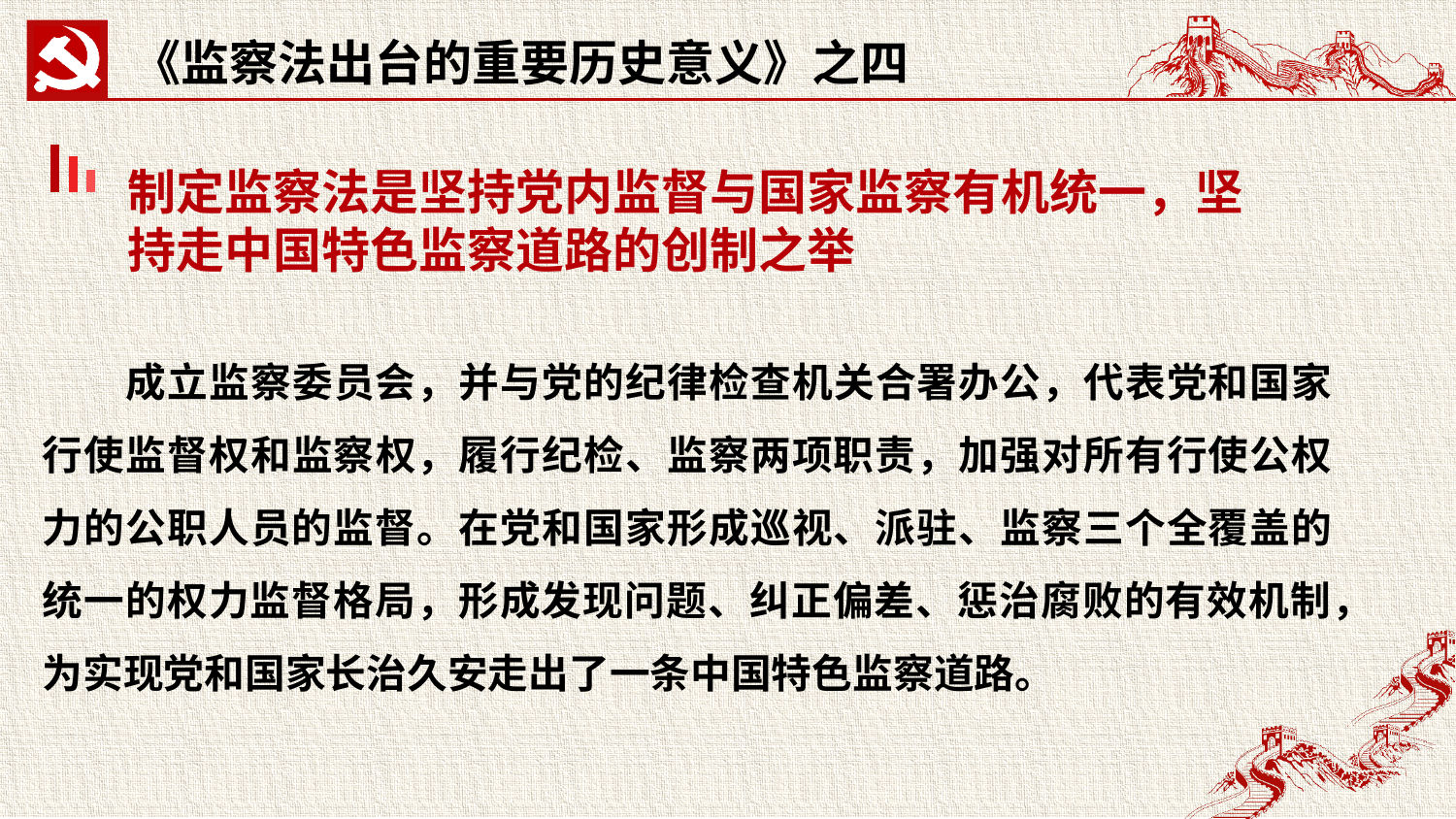

《监察法出台的重要历史意义》之四
制定监察法是坚持党内监督与国家监察有机统一，坚持走中国特色监察道路的创制之举
       成立监察委员会，并与党的纪律检查机关合署办公，代表党和国家行使监督权和监察权，履行纪检、监察两项职责，加强对所有行使公权力的公职人员的监督。在党和国家形成巡视、派驻、监察三个全覆盖的统一的权力监督格局，形成发现问题、纠正偏差、惩治腐败的有效机制，为实现党和国家长治久安走出了一条中国特色监察道路。